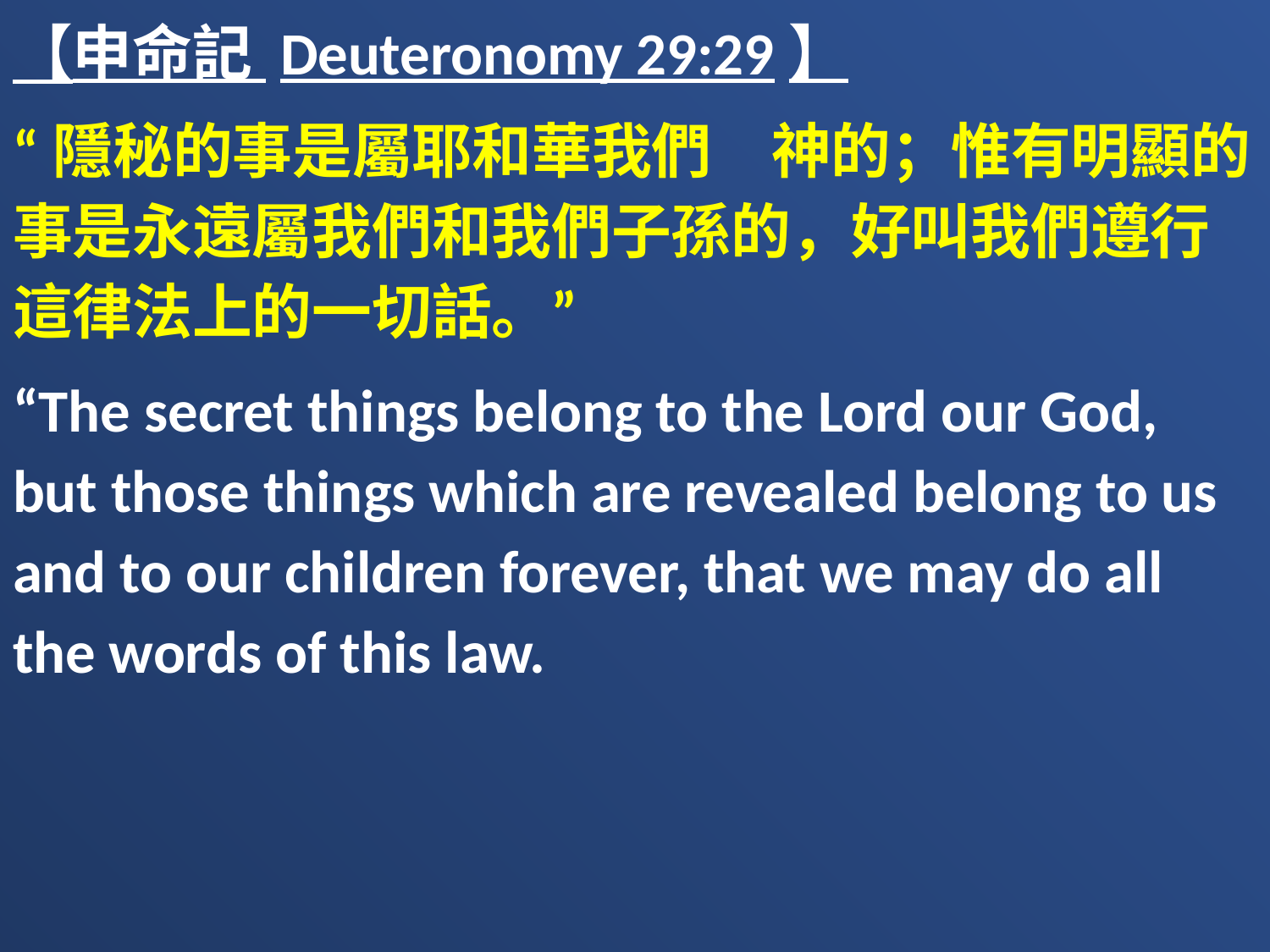

【申命記 Deuteronomy 29:29】
“隱秘的事是屬耶和華我們　神的；惟有明顯的事是永遠屬我們和我們子孫的，好叫我們遵行這律法上的一切話。”
“The secret things belong to the Lord our God, but those things which are revealed belong to us and to our children forever, that we may do all the words of this law.